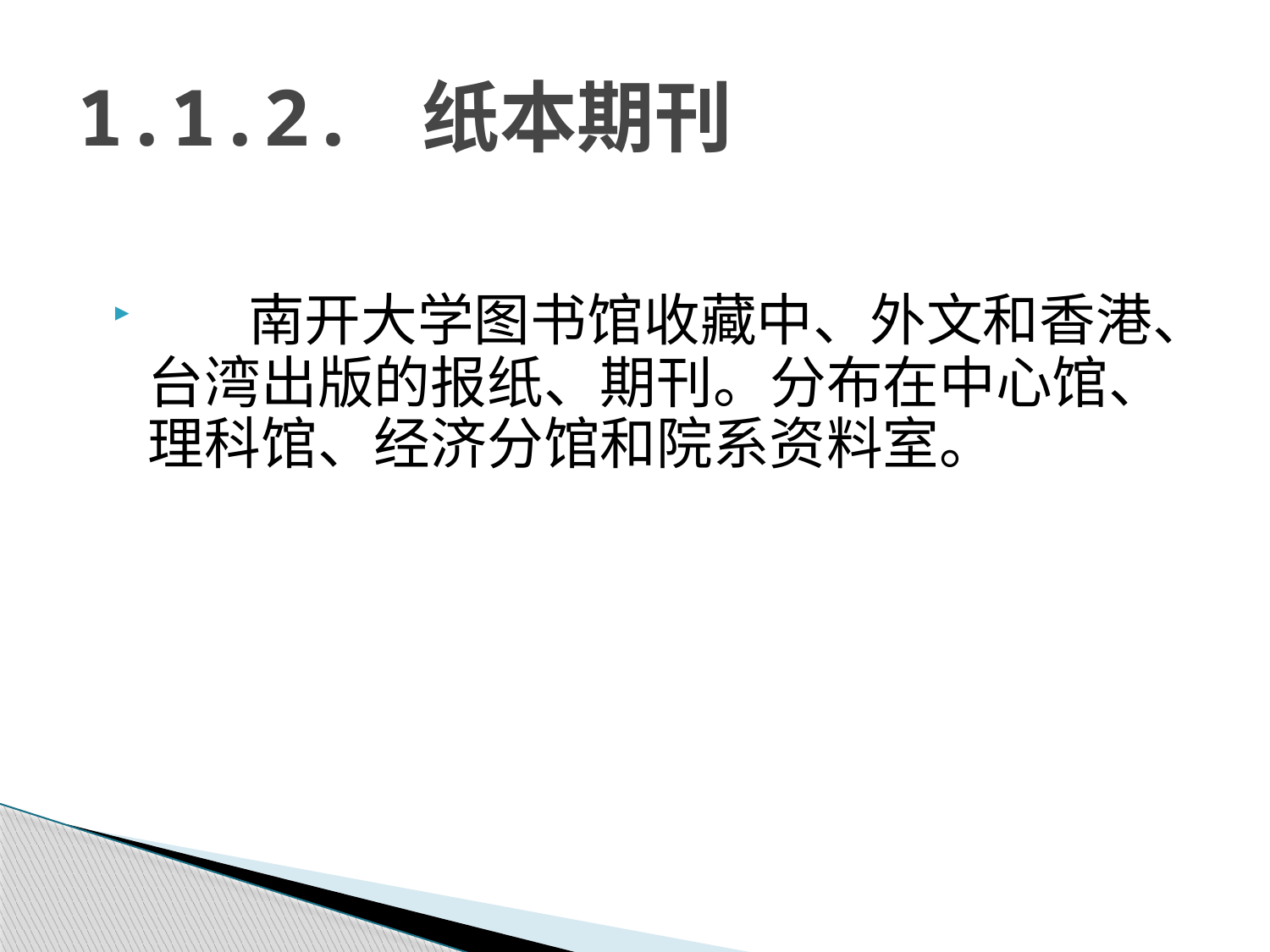

# 1.1.2. 纸本期刊

　    南开大学图书馆收藏中、外文和香港、台湾出版的报纸、期刊。分布在中心馆、理科馆、经济分馆和院系资料室。